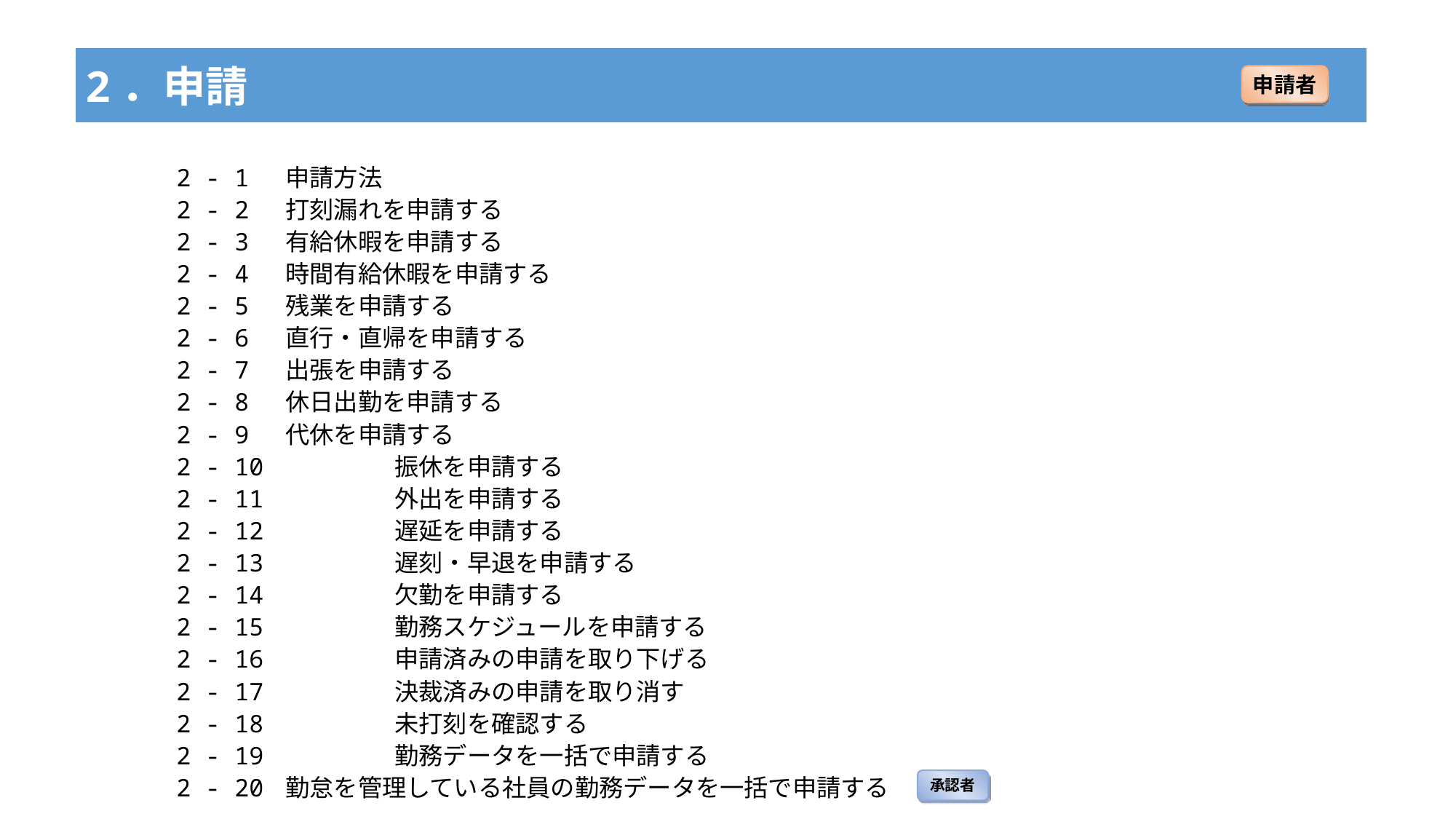

2．申請
申請者
2 - 1　	申請方法
2 - 2　	打刻漏れを申請する
2 - 3　	有給休暇を申請する
2 - 4　	時間有給休暇を申請する
2 - 5　	残業を申請する
2 - 6　	直行・直帰を申請する
2 - 7　	出張を申請する
2 - 8　	休日出勤を申請する
2 - 9　	代休を申請する
2 - 10　	振休を申請する
2 - 11　	外出を申請する
2 - 12　	遅延を申請する
2 - 13　	遅刻・早退を申請する
2 - 14　	欠勤を申請する
2 - 15　	勤務スケジュールを申請する
2 - 16　	申請済みの申請を取り下げる
2 - 17　	決裁済みの申請を取り消す
2 - 18　	未打刻を確認する
2 - 19　	勤務データを一括で申請する
2 - 20	勤怠を管理している社員の勤務データを一括で申請する
承認者